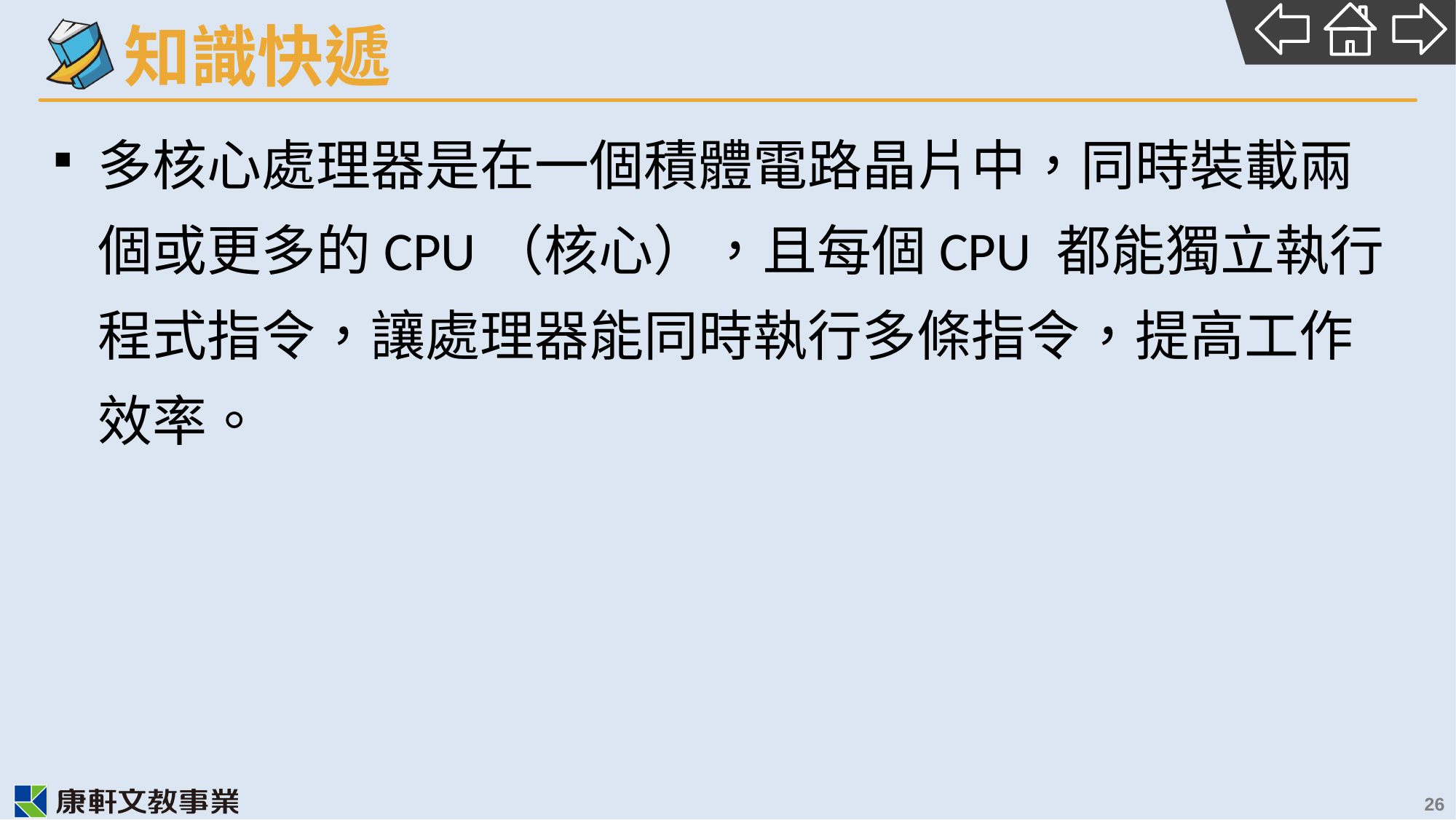

多核心處理器是在一個積體電路晶片中，同時裝載兩個或更多的CPU（核心），且每個CPU 都能獨立執行程式指令，讓處理器能同時執行多條指令，提高工作效率。
26